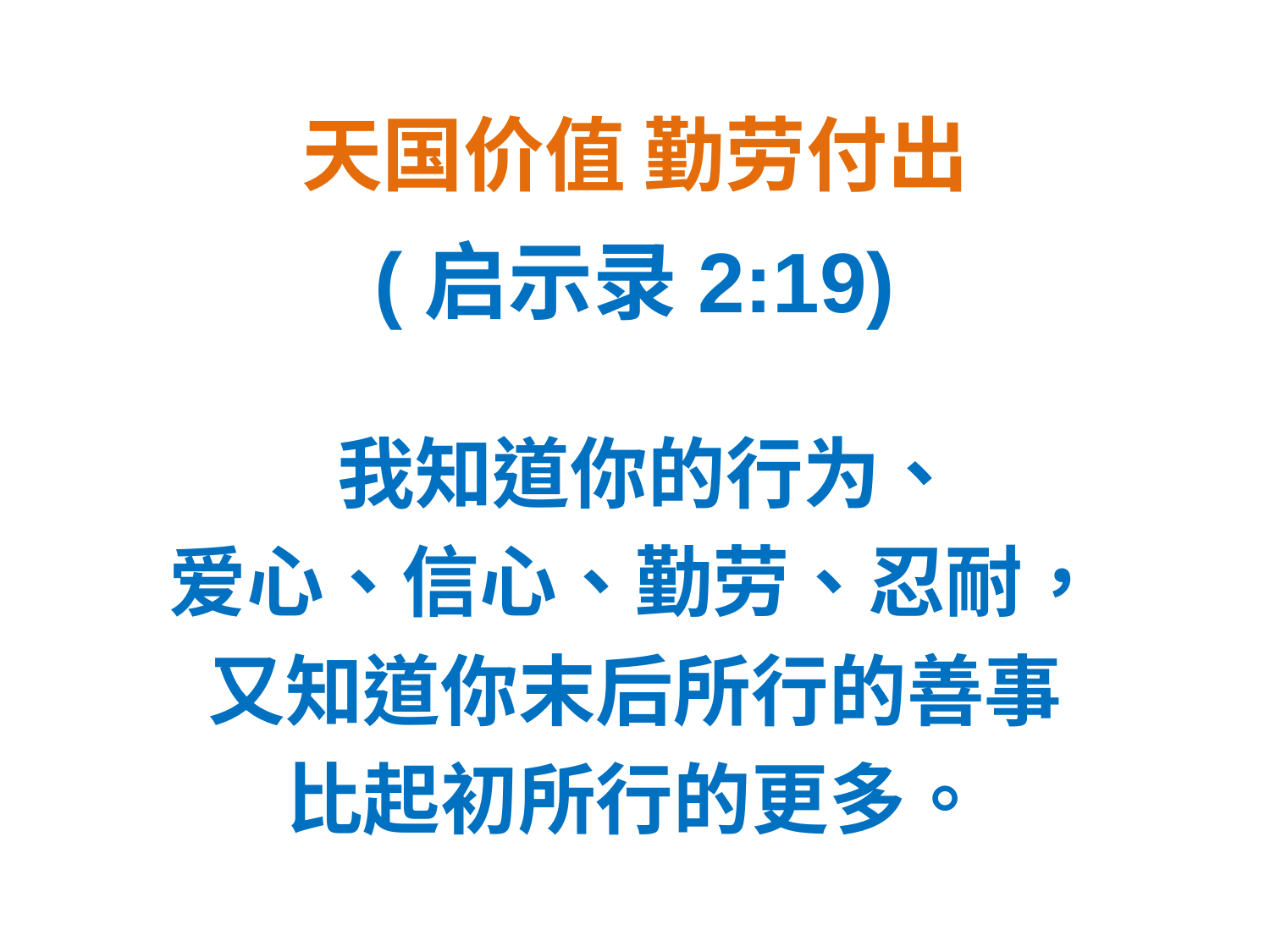

# 天国价值 勤劳付出
(启示录2:19)

 我知道你的行为、
爱心、信心、勤劳、忍耐，
又知道你末后所行的善事
比起初所行的更多。